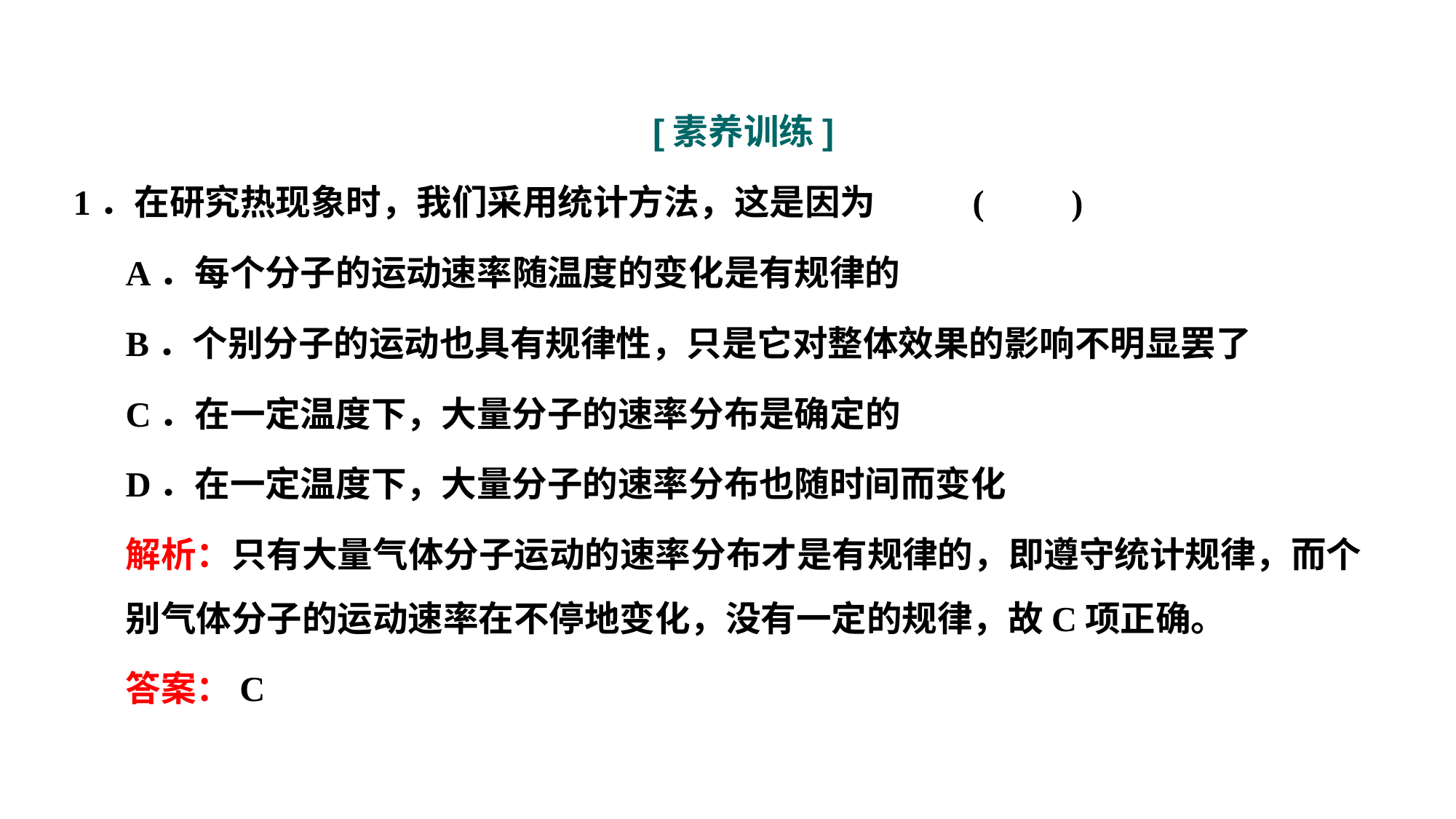

[素养训练]
1．在研究热现象时，我们采用统计方法，这是因为				(　　)
A．每个分子的运动速率随温度的变化是有规律的
B．个别分子的运动也具有规律性，只是它对整体效果的影响不明显罢了
C．在一定温度下，大量分子的速率分布是确定的
D．在一定温度下，大量分子的速率分布也随时间而变化
解析：只有大量气体分子运动的速率分布才是有规律的，即遵守统计规律，而个别气体分子的运动速率在不停地变化，没有一定的规律，故C项正确。
答案：C